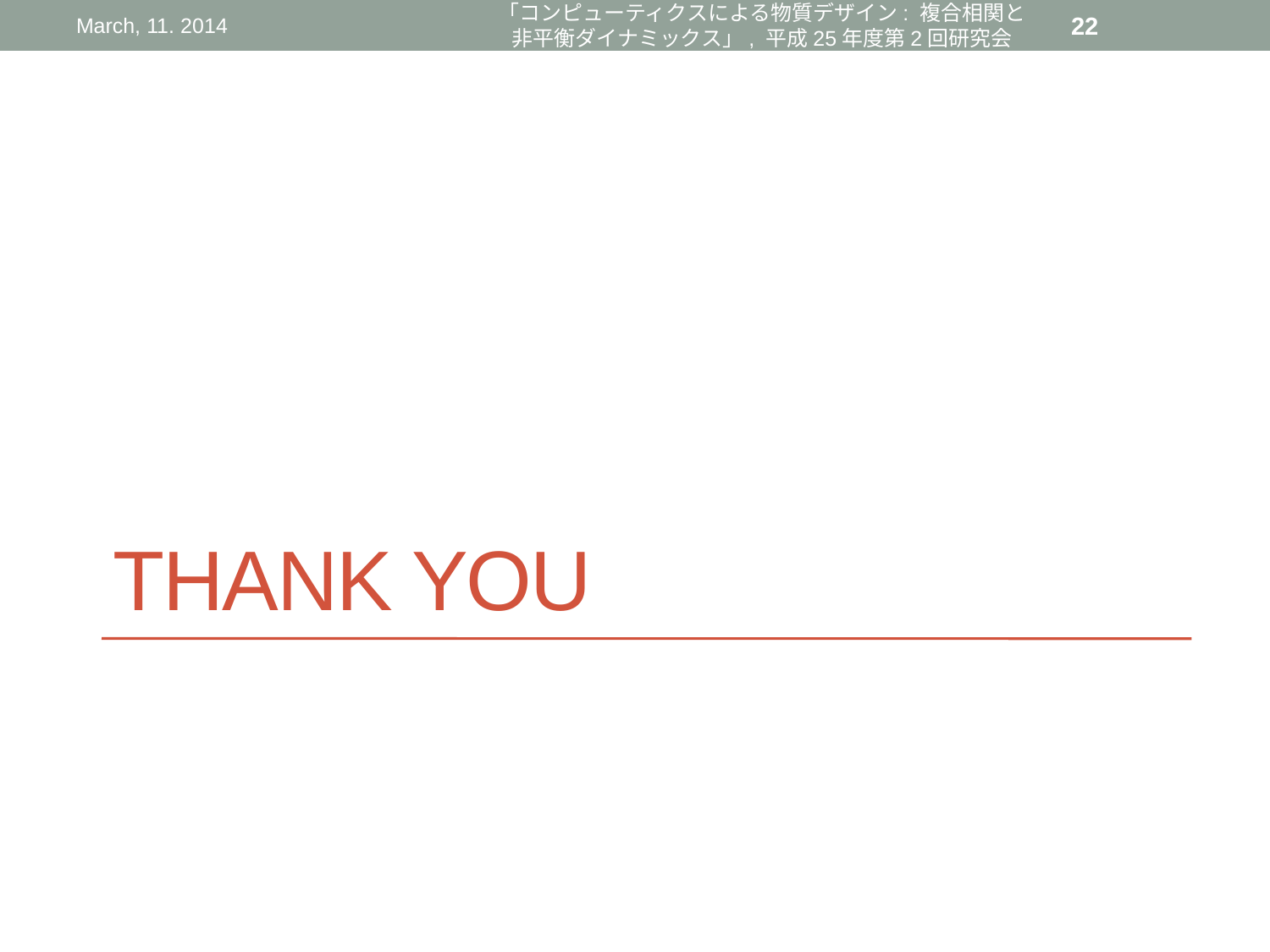

March, 11. 2014
「コンピューティクスによる物質デザイン: 複合相関と非平衡ダイナミックス」, 平成25年度第2回研究会
22
# THANK YOU